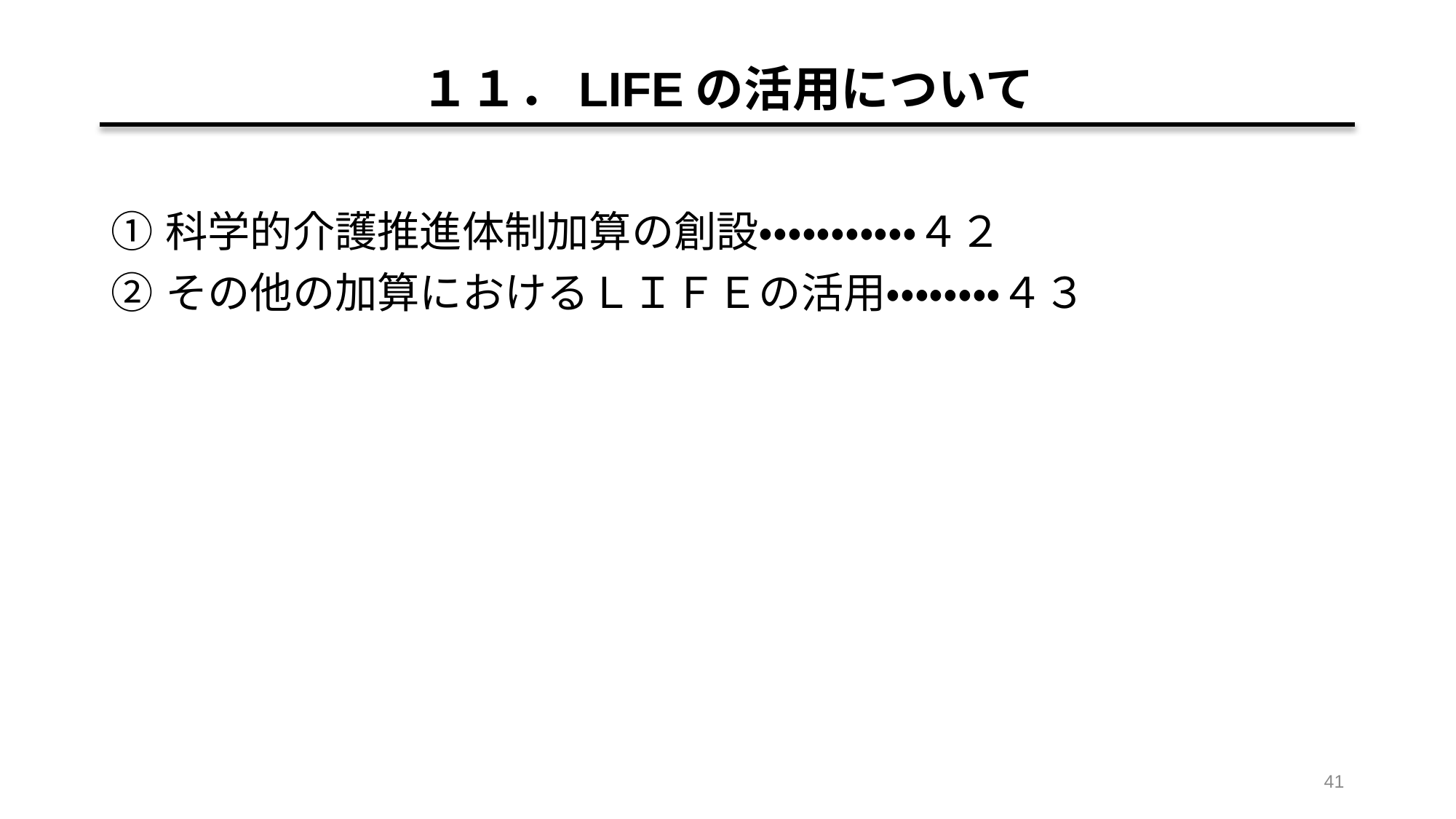

# １１．LIFEの活用について
科学的介護推進体制加算の創設・・・・・・・・・・・４２
その他の加算におけるＬＩＦＥの活用・・・・・・・・４３
41